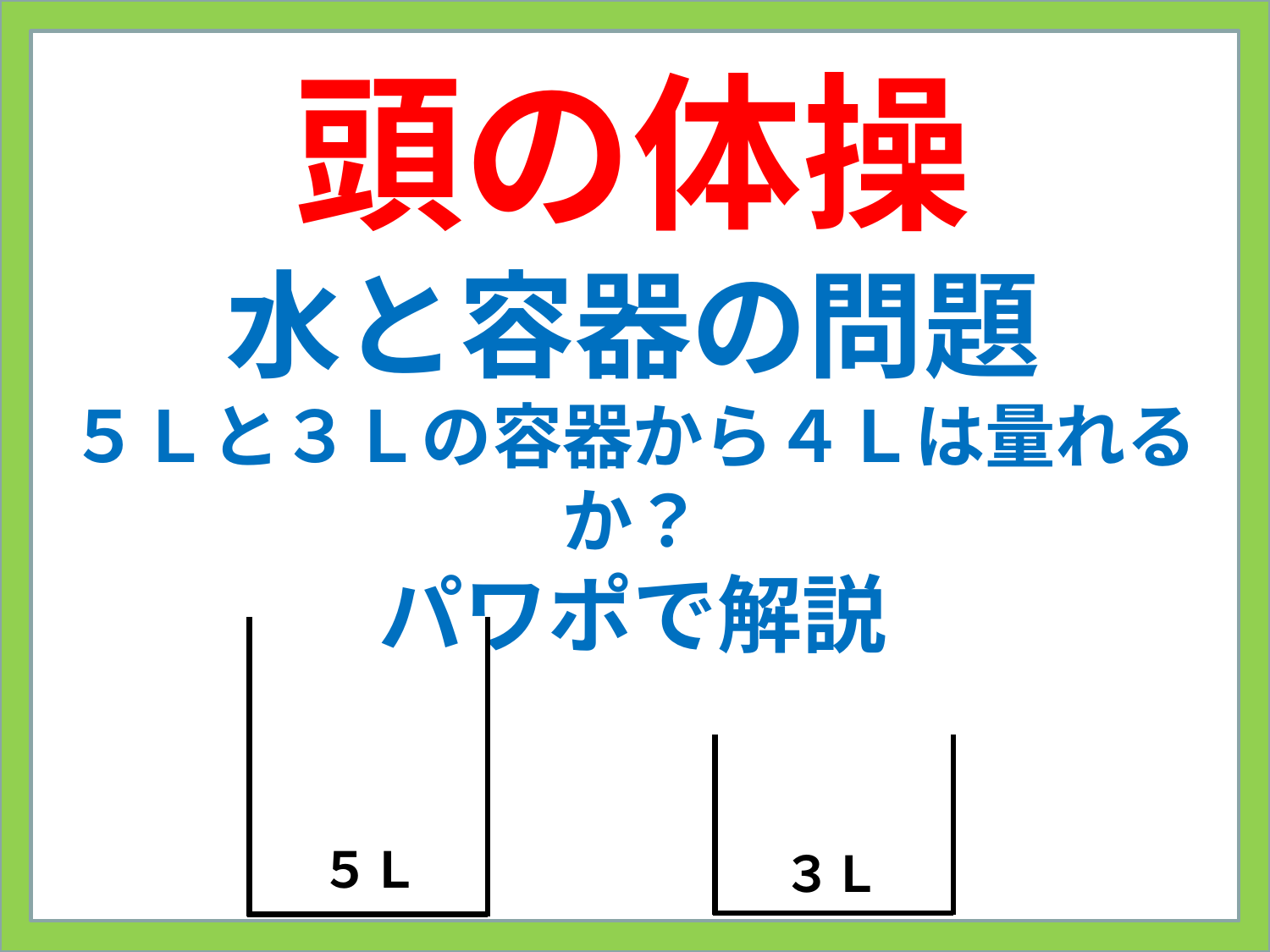

# 頭の体操
水と容器の問題
５Ｌと３Ｌの容器から４Ｌは量れるか？
パワポで解説
５Ｌ
３Ｌ